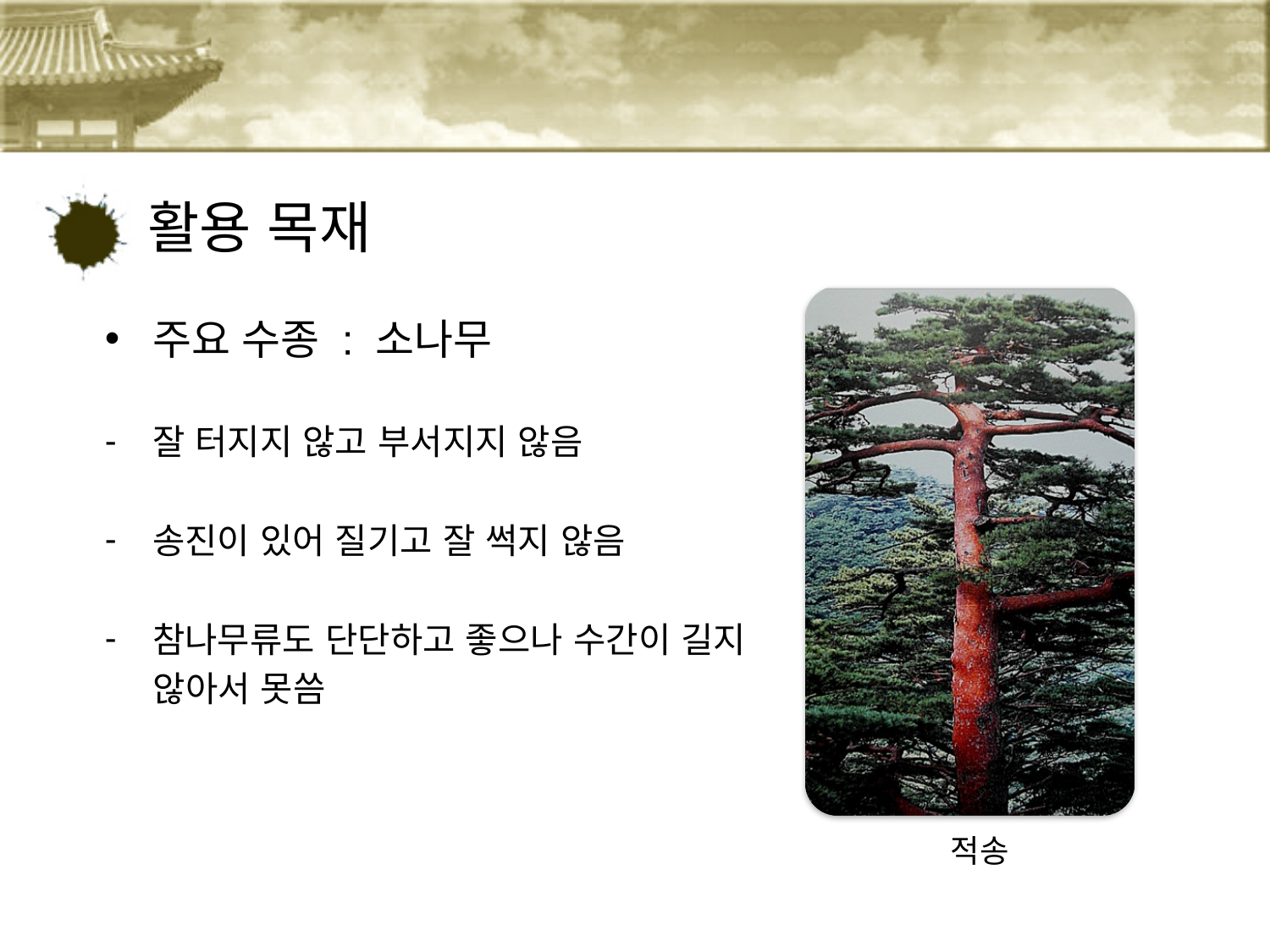

# 활용 목재

주요 수종 : 소나무

잘 터지지 않고 부서지지 않음

송진이 있어 질기고 잘 썩지 않음

참나무류도 단단하고 좋으나 수간이 길지
    않아서 못씀

적송